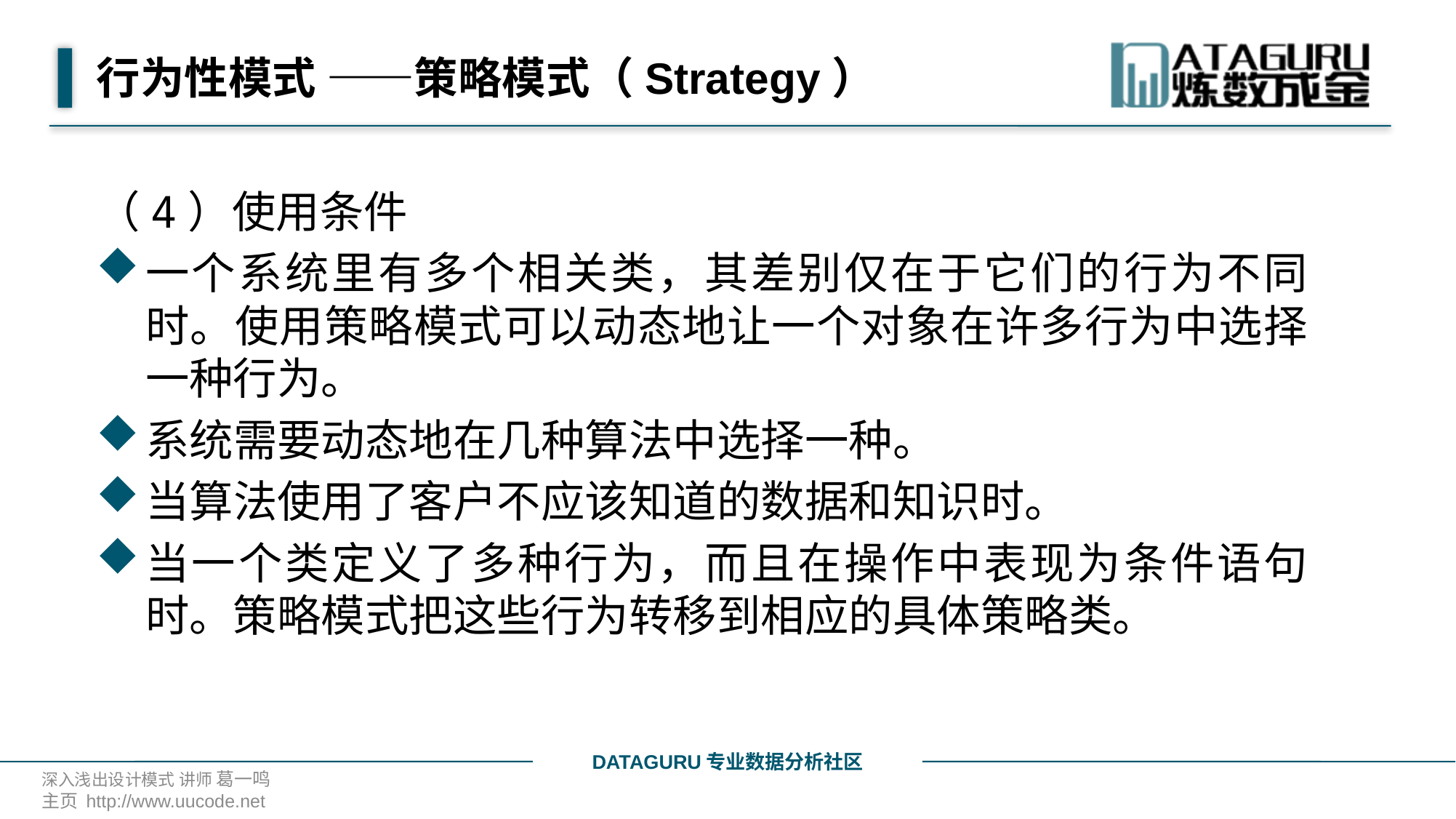

# 行为性模式 ——策略模式（Strategy）
（4）使用条件
一个系统里有多个相关类，其差别仅在于它们的行为不同时。使用策略模式可以动态地让一个对象在许多行为中选择一种行为。
系统需要动态地在几种算法中选择一种。
当算法使用了客户不应该知道的数据和知识时。
当一个类定义了多种行为，而且在操作中表现为条件语句时。策略模式把这些行为转移到相应的具体策略类。